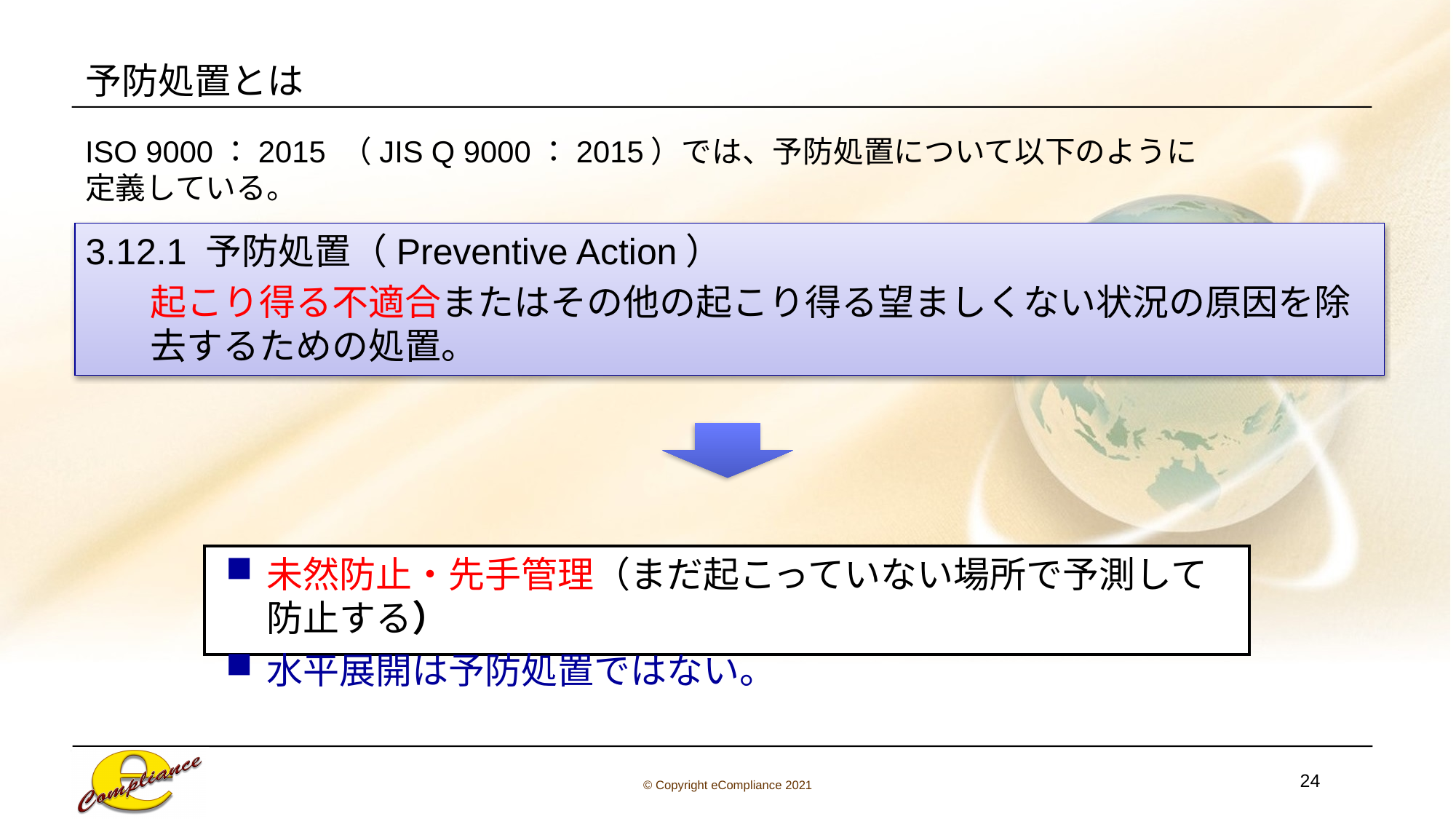

# 予防処置とは
ISO 9000：2015 （JIS Q 9000：2015）では、予防処置について以下のように定義している。
3.12.1 予防処置（Preventive Action）
起こり得る不適合またはその他の起こり得る望ましくない状況の原因を除去するための処置。

未然防止・先手管理（まだ起こっていない場所で予測して防止する）
水平展開は予防処置ではない。